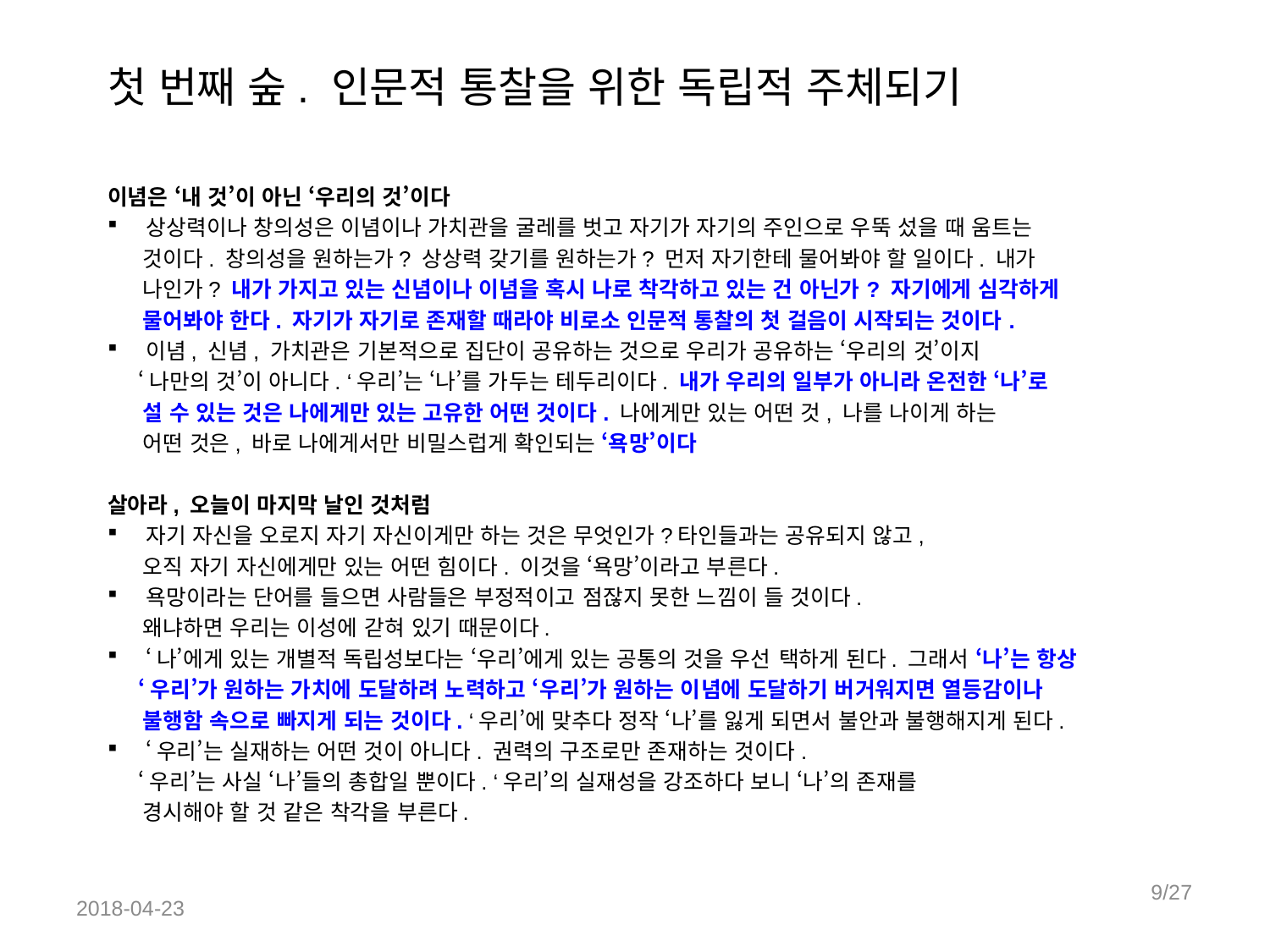

# 첫 번째 숲. 인문적 통찰을 위한 독립적 주체되기

이념은 ‘내 것’이 아닌 ‘우리의 것’이다
상상력이나 창의성은 이념이나 가치관을 굴레를 벗고 자기가 자기의 주인으로 우뚝 섰을 때 움트는
     것이다. 창의성을 원하는가? 상상력 갖기를 원하는가? 먼저 자기한테 물어봐야 할 일이다. 내가
     나인가? 내가 가지고 있는 신념이나 이념을 혹시 나로 착각하고 있는 건 아닌가? 자기에게 심각하게
     물어봐야 한다. 자기가 자기로 존재할 때라야 비로소 인문적 통찰의 첫 걸음이 시작되는 것이다.
이념, 신념, 가치관은 기본적으로 집단이 공유하는 것으로 우리가 공유하는 ‘우리의 것’이지
     ‘나만의 것’이 아니다. ‘우리’는 ‘나’를 가두는 테두리이다. 내가 우리의 일부가 아니라 온전한 ‘나’로
     설 수 있는 것은 나에게만 있는 고유한 어떤 것이다. 나에게만 있는 어떤 것, 나를 나이게 하는
     어떤 것은, 바로 나에게서만 비밀스럽게 확인되는 ‘욕망’이다

살아라, 오늘이 마지막 날인 것처럼
자기 자신을 오로지 자기 자신이게만 하는 것은 무엇인가?타인들과는 공유되지 않고,
     오직 자기 자신에게만 있는 어떤 힘이다. 이것을 ‘욕망’이라고 부른다.
욕망이라는 단어를 들으면 사람들은 부정적이고 점잖지 못한 느낌이 들 것이다.
     왜냐하면 우리는 이성에 갇혀 있기 때문이다.
‘나’에게 있는 개별적 독립성보다는 ‘우리’에게 있는 공통의 것을 우선 택하게 된다. 그래서 ‘나’는 항상
     ‘우리’가 원하는 가치에 도달하려 노력하고 ‘우리’가 원하는 이념에 도달하기 버거워지면 열등감이나
     불행함 속으로 빠지게 되는 것이다. ‘우리’에 맞추다 정작 ‘나’를 잃게 되면서 불안과 불행해지게 된다.
‘우리’는 실재하는 어떤 것이 아니다. 권력의 구조로만 존재하는 것이다.
     ‘우리’는 사실 ‘나’들의 총합일 뿐이다. ‘우리’의 실재성을 강조하다 보니 ‘나’의 존재를
     경시해야 할 것 같은 착각을 부른다.

9/27
2018-04-23